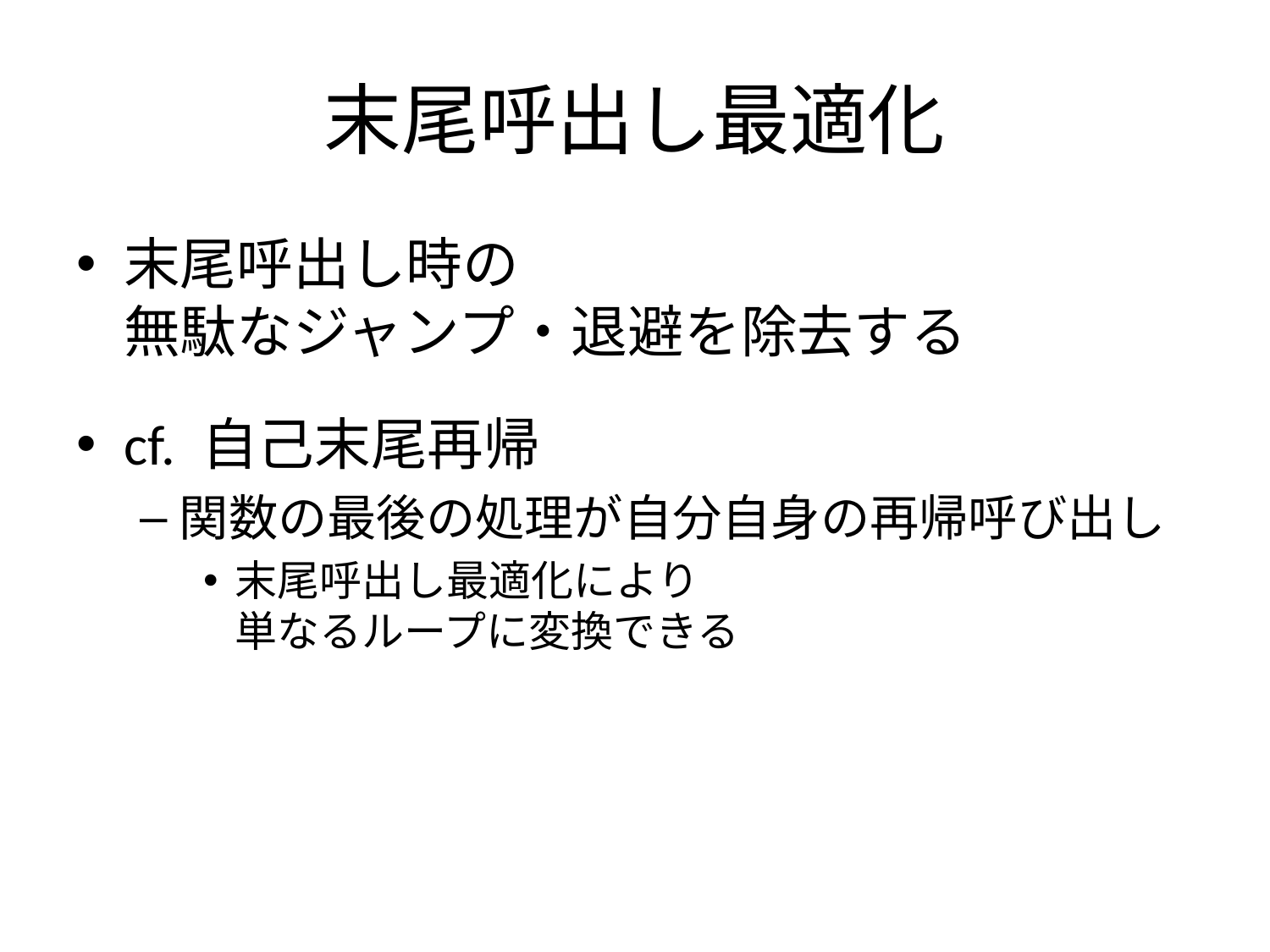

# 末尾呼出し最適化
末尾呼出し時の
無駄なジャンプ・退避を除去する
cf. 自己末尾再帰
関数の最後の処理が自分自身の再帰呼び出し
末尾呼出し最適化により
単なるループに変換できる